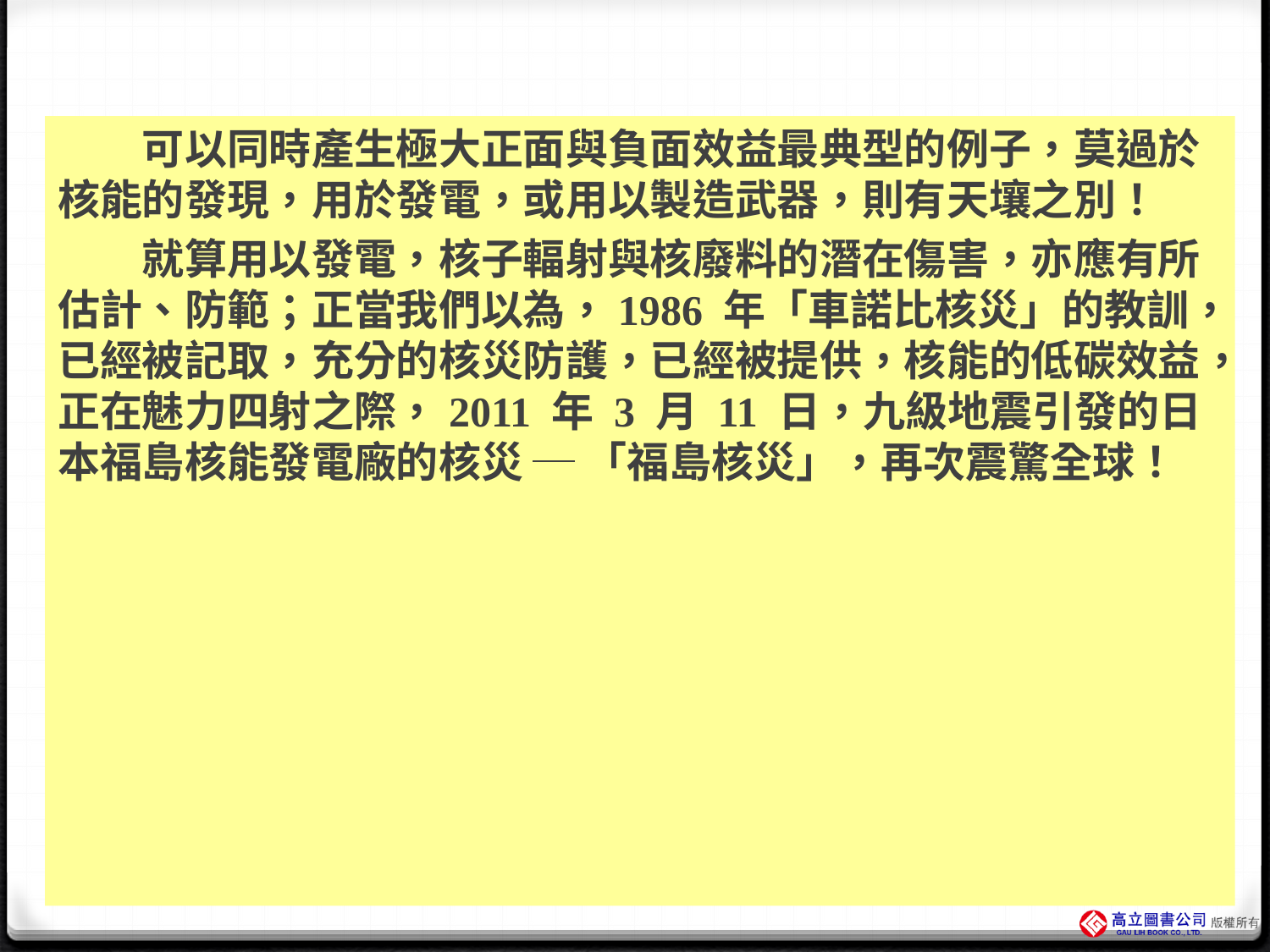

#
　　可以同時產生極大正面與負面效益最典型的例子，莫過於核能的發現，用於發電，或用以製造武器，則有天壤之別！
　　就算用以發電，核子輻射與核廢料的潛在傷害，亦應有所估計、防範；正當我們以為，1986 年「車諾比核災」的教訓，已經被記取，充分的核災防護，已經被提供，核能的低碳效益，正在魅力四射之際，2011 年 3 月 11 日，九級地震引發的日本福島核能發電廠的核災 ─ 「福島核災」，再次震驚全球！